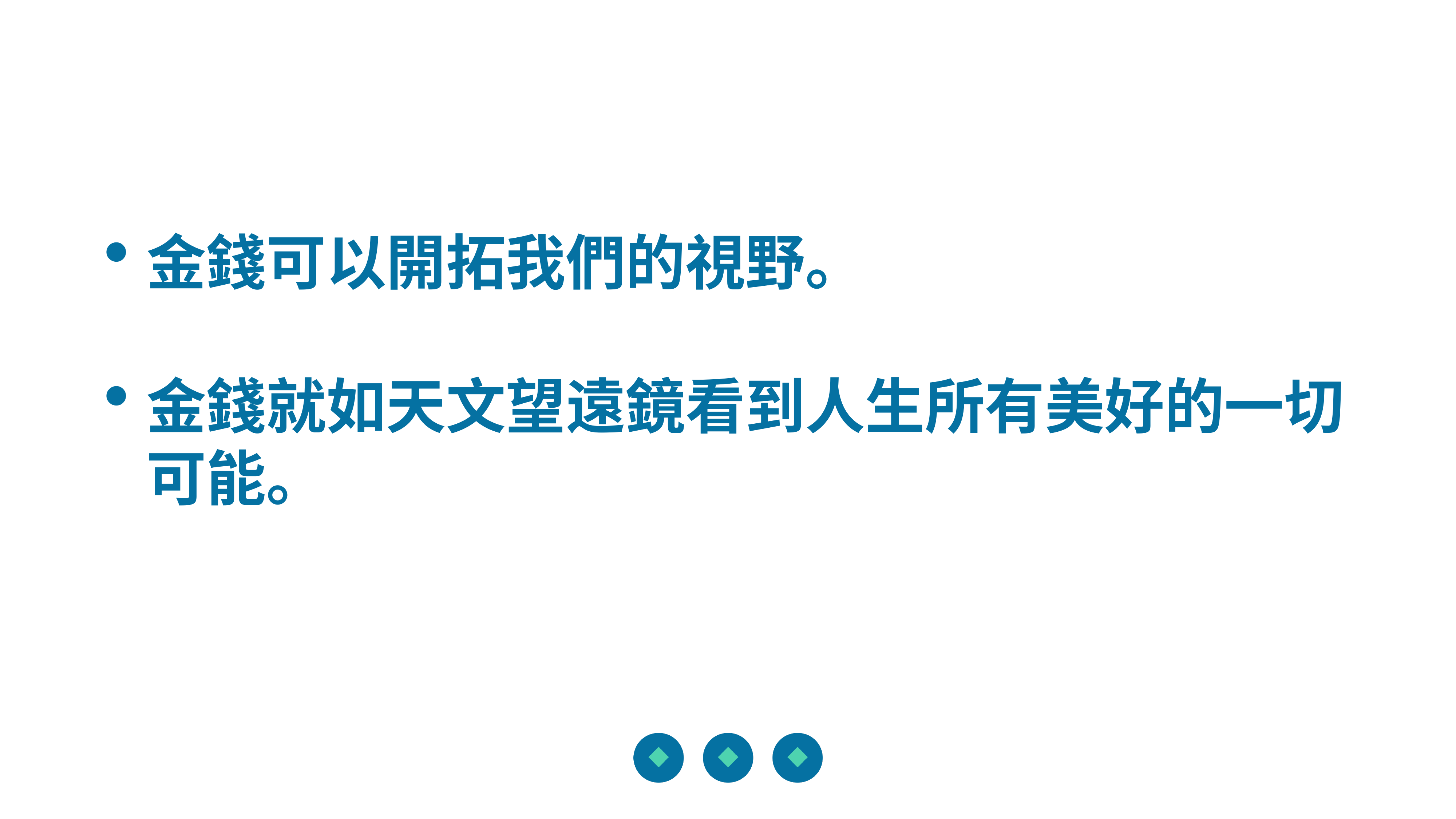

金錢可以開拓我們的視野。

金錢就如天文望遠鏡看到人生所有美好的一切可能。